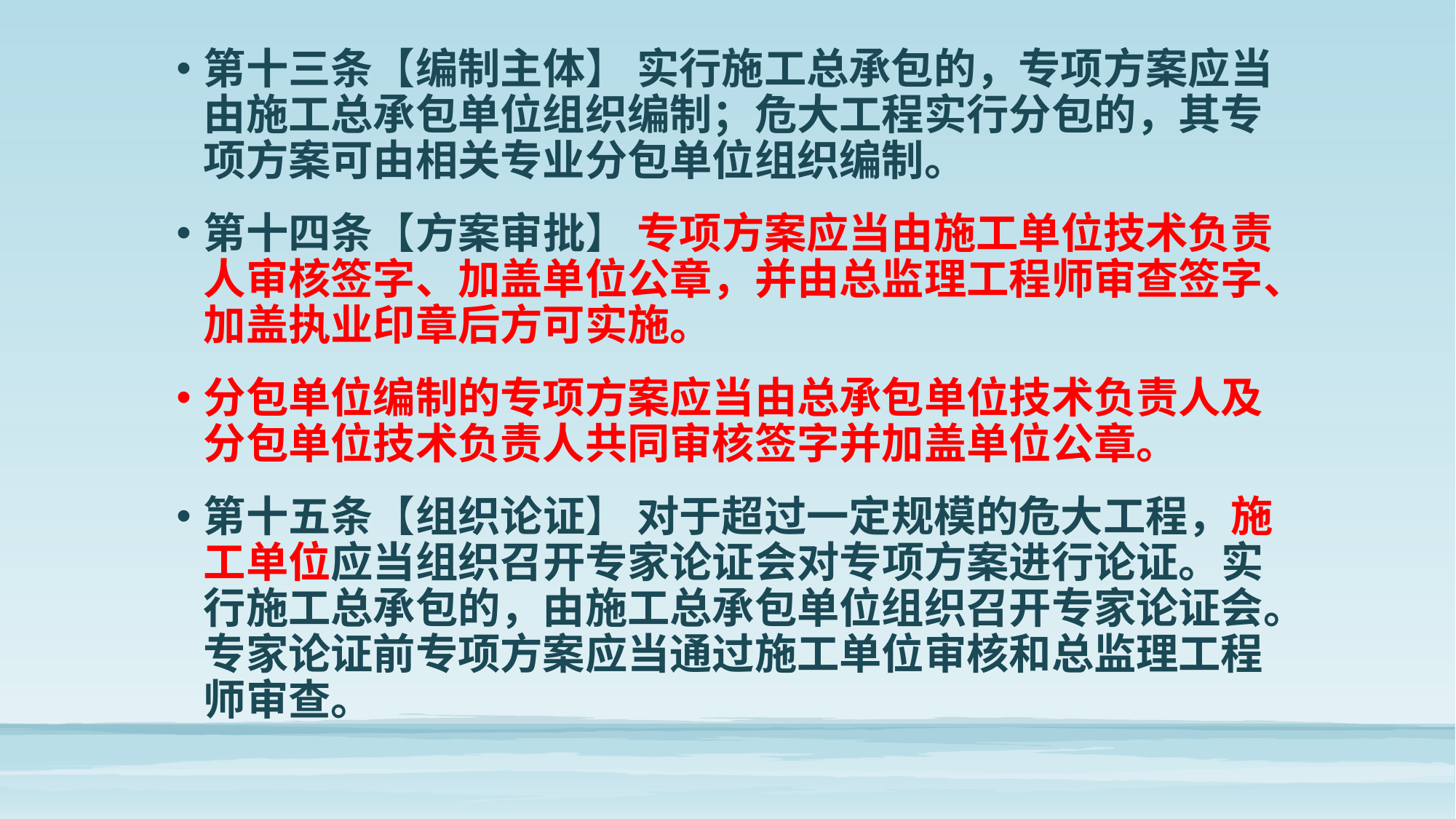

第十三条【编制主体】 实行施工总承包的，专项方案应当由施工总承包单位组织编制；危大工程实行分包的，其专项方案可由相关专业分包单位组织编制。
第十四条【方案审批】 专项方案应当由施工单位技术负责人审核签字、加盖单位公章，并由总监理工程师审查签字、加盖执业印章后方可实施。
分包单位编制的专项方案应当由总承包单位技术负责人及分包单位技术负责人共同审核签字并加盖单位公章。
第十五条【组织论证】 对于超过一定规模的危大工程，施工单位应当组织召开专家论证会对专项方案进行论证。实行施工总承包的，由施工总承包单位组织召开专家论证会。专家论证前专项方案应当通过施工单位审核和总监理工程师审查。